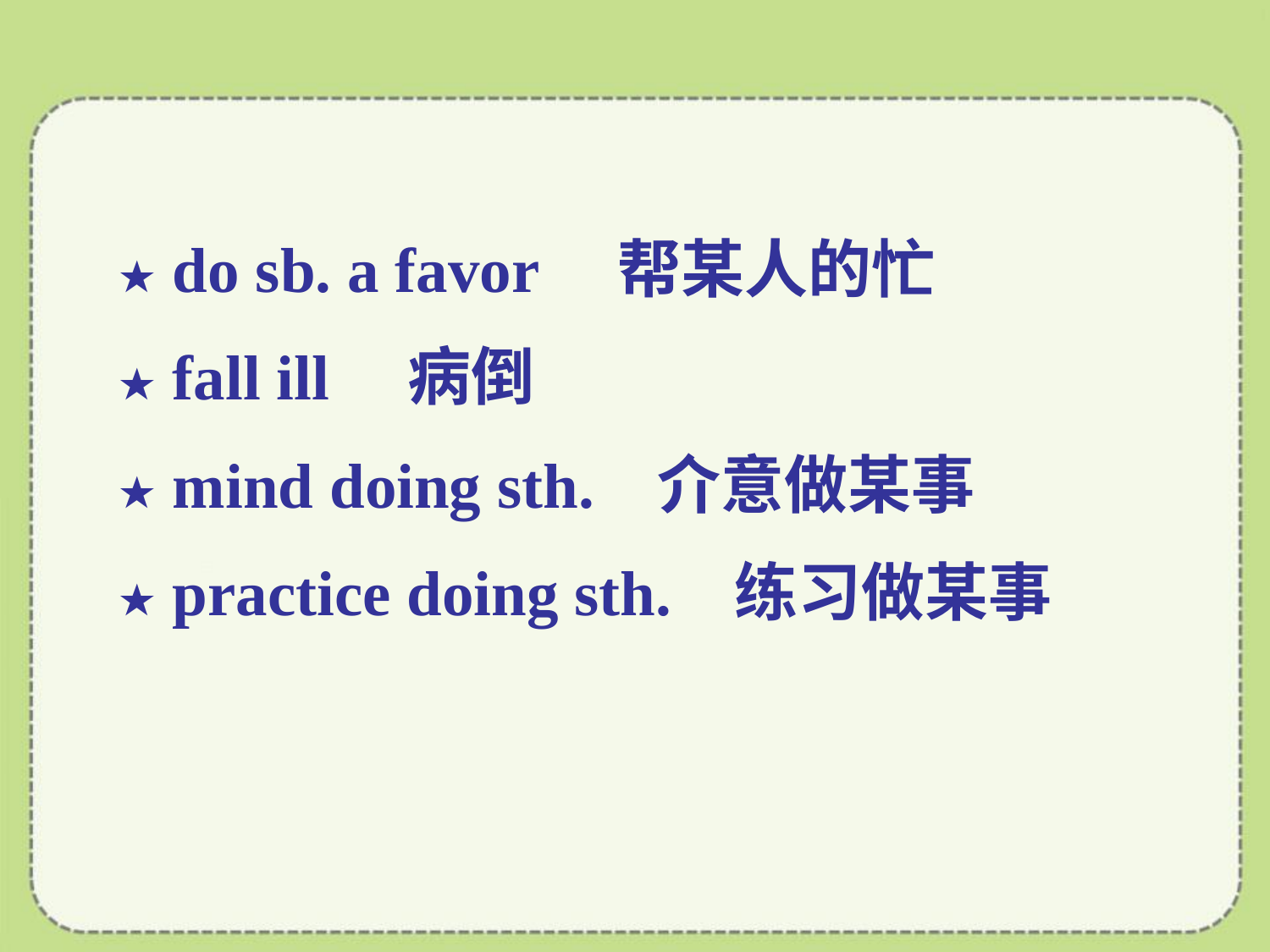

★ do sb. a favor    帮某人的忙
★ fall ill    病倒
★ mind doing sth.   介意做某事
★ practice doing sth.   练习做某事